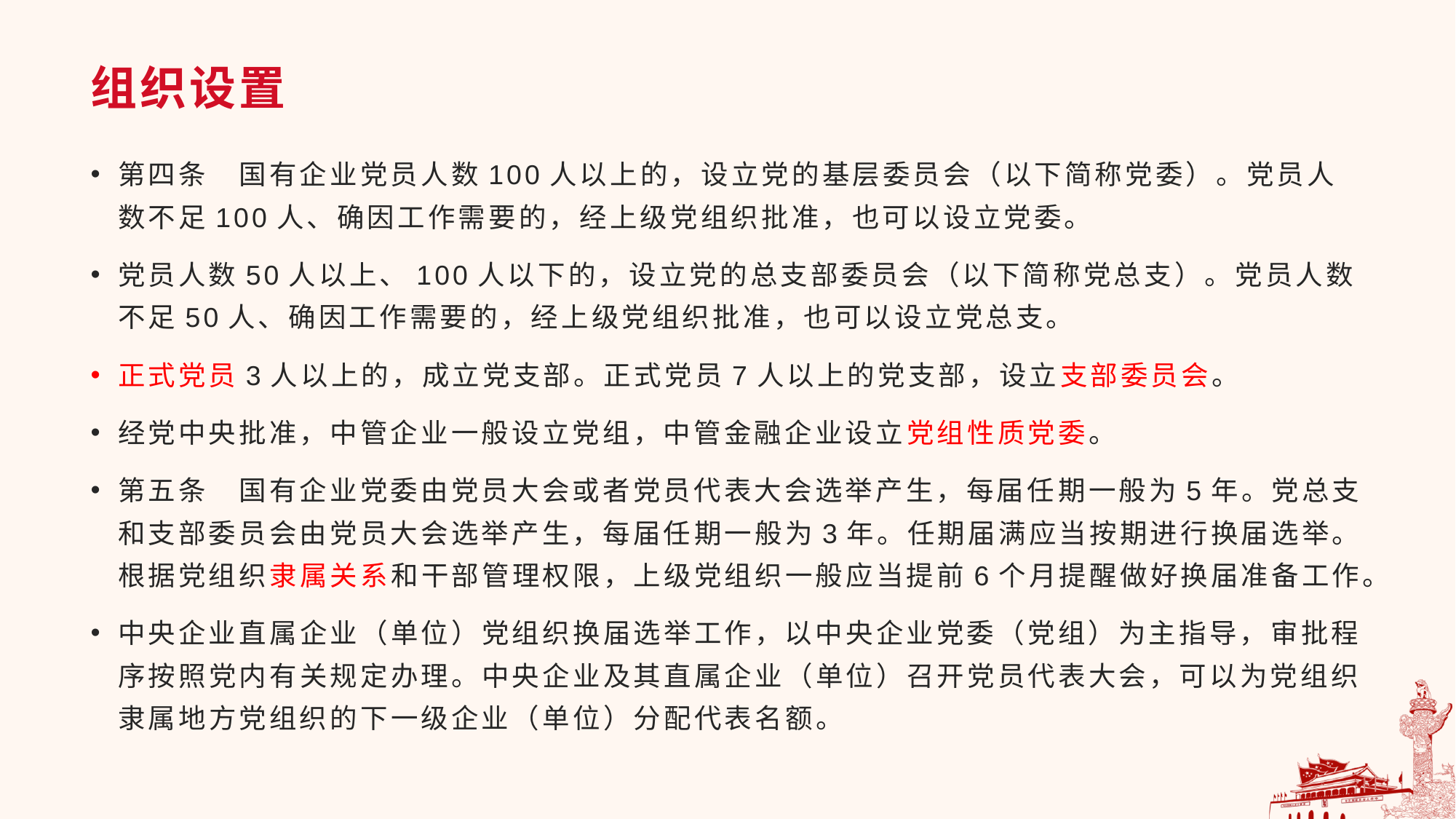

# 组织设置
第四条　国有企业党员人数100人以上的，设立党的基层委员会（以下简称党委）。党员人数不足100人、确因工作需要的，经上级党组织批准，也可以设立党委。
党员人数50人以上、100人以下的，设立党的总支部委员会（以下简称党总支）。党员人数不足50人、确因工作需要的，经上级党组织批准，也可以设立党总支。
正式党员3人以上的，成立党支部。正式党员7人以上的党支部，设立支部委员会。
经党中央批准，中管企业一般设立党组，中管金融企业设立党组性质党委。
第五条　国有企业党委由党员大会或者党员代表大会选举产生，每届任期一般为5年。党总支和支部委员会由党员大会选举产生，每届任期一般为3年。任期届满应当按期进行换届选举。根据党组织隶属关系和干部管理权限，上级党组织一般应当提前6个月提醒做好换届准备工作。
中央企业直属企业（单位）党组织换届选举工作，以中央企业党委（党组）为主指导，审批程序按照党内有关规定办理。中央企业及其直属企业（单位）召开党员代表大会，可以为党组织隶属地方党组织的下一级企业（单位）分配代表名额。